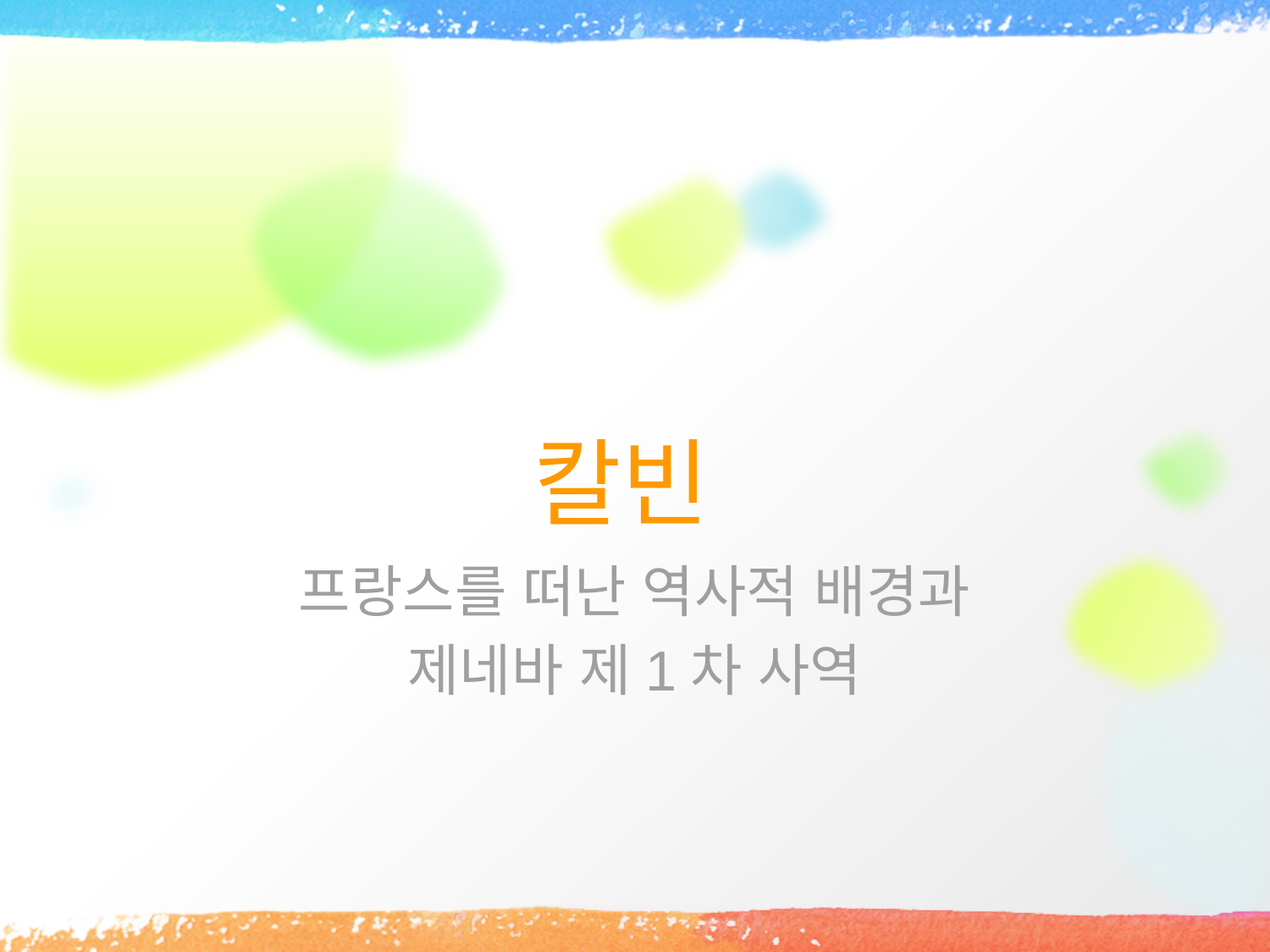

# 칼빈
프랑스를 떠난 역사적 배경과
제네바 제1차 사역